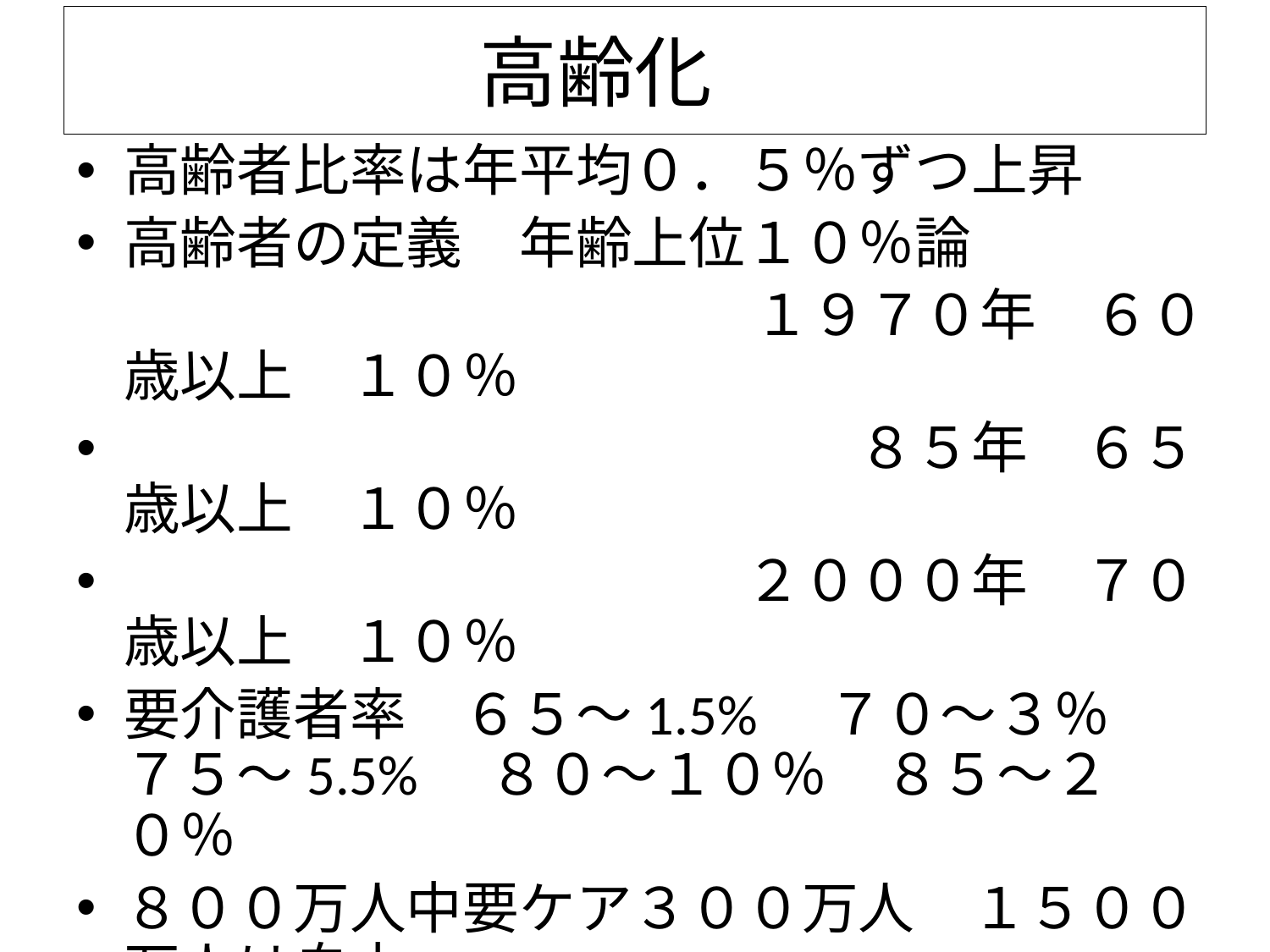

# 高齢化
高齢者比率は年平均０．５％ずつ上昇
高齢者の定義　年齢上位１０％論
　　　　　　　　　　　　１９７０年　６０歳以上　１０％
　　　　　　　　　　　　　８５年　６５歳以上　１０％
　　　　　　　　　　　２０００年　７０歳以上　１０％
要介護者率　６５～1.5%　７０～３％　７５～5.5%　８０～１０％　８５～２０％
８００万人中要ケア３００万人　１５００万人は自立
国連は高齢化率が７％を超えたものを高齢化社会、１４％を超えたものを高齢社会と定義